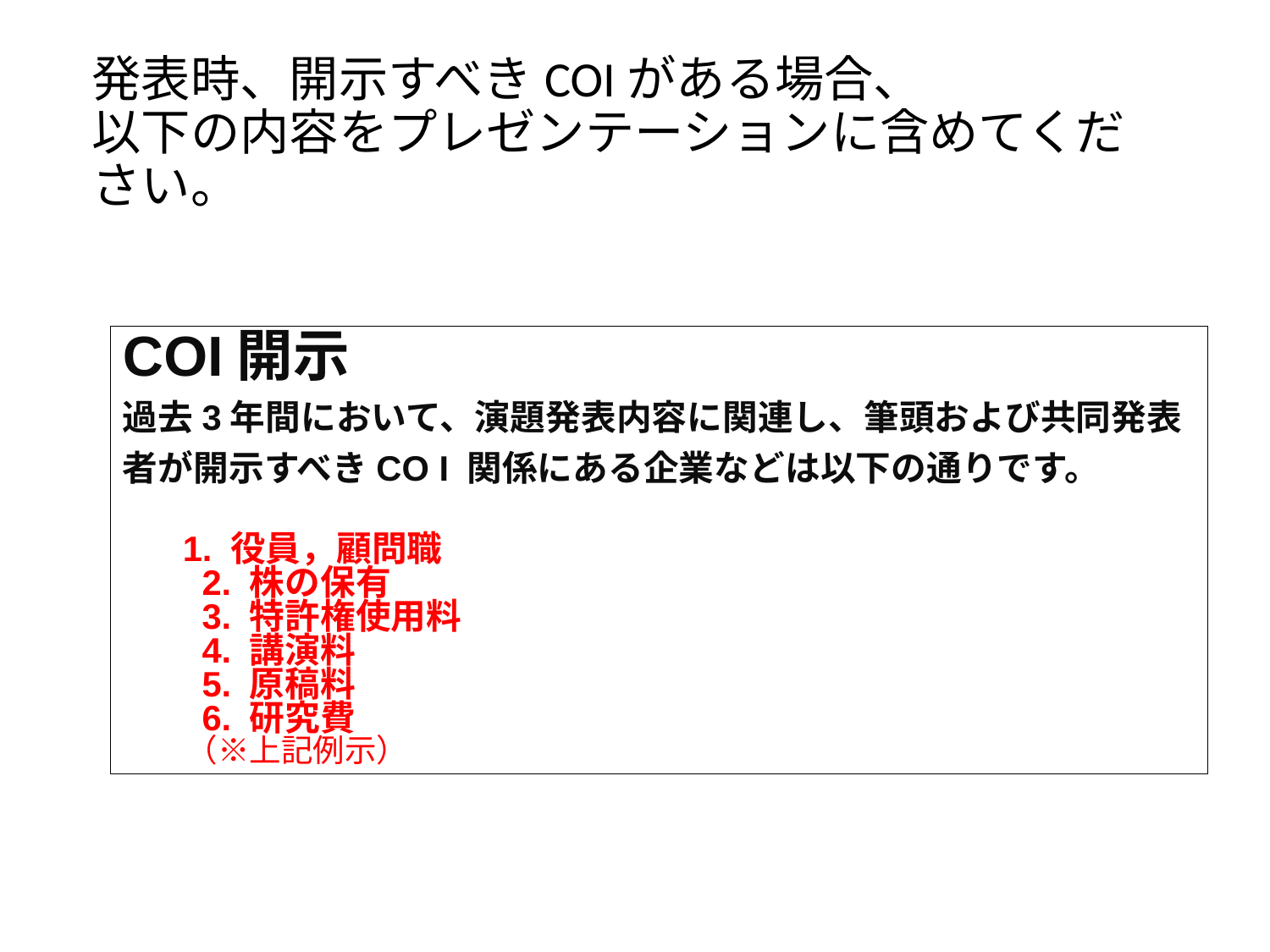

発表時、開示すべきCOIがある場合、
以下の内容をプレゼンテーションに含めてください。
COI開示
過去3年間において、演題発表内容に関連し、筆頭および共同発表者が開示すべきCO I 関係にある企業などは以下の通りです。

　  1. 役員，顧問職
　　2. 株の保有
　　3. 特許権使用料
　　4. 講演料
　　5. 原稿料
　　6. 研究費
　　（※上記例示）